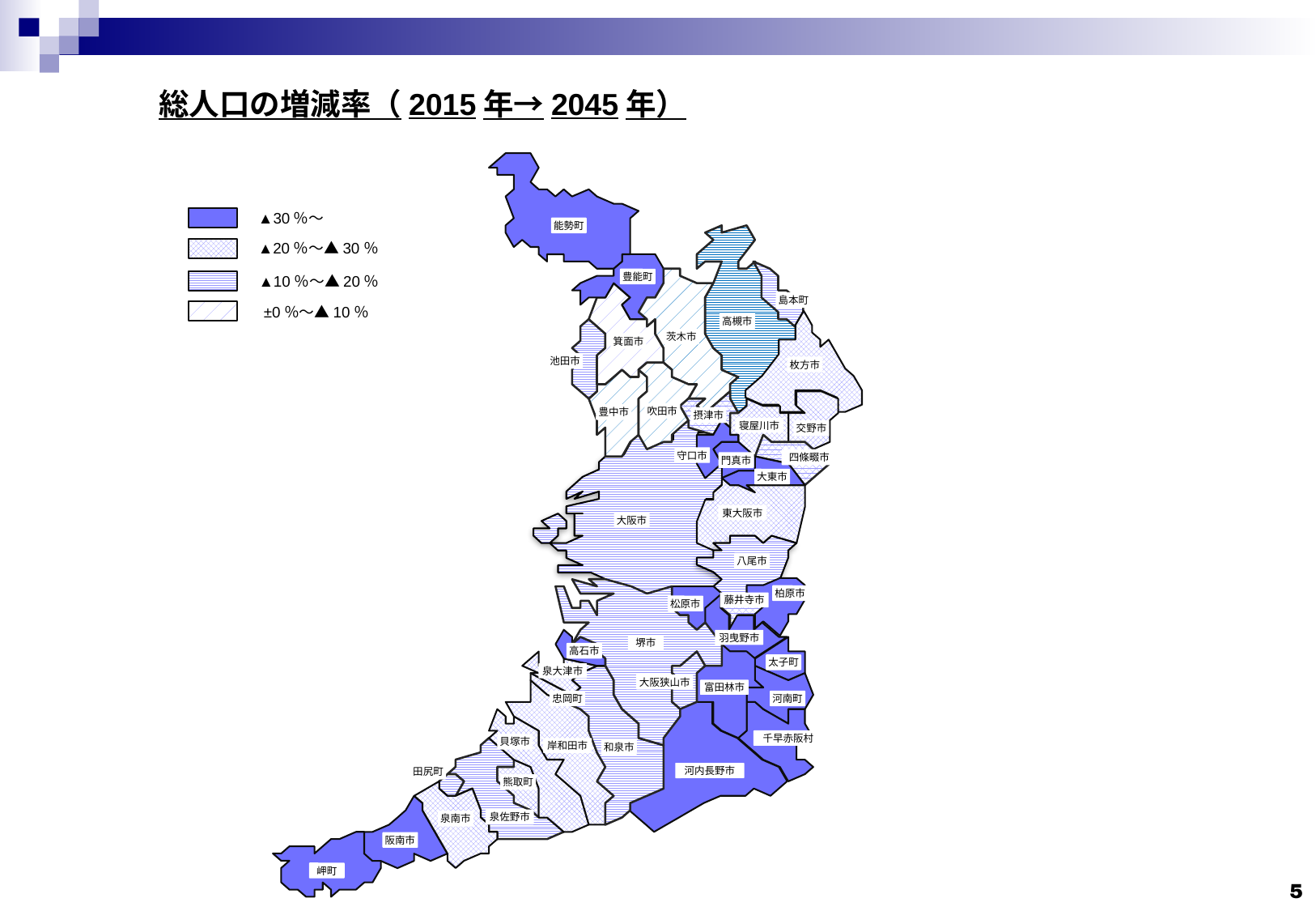

総人口の増減率（2015年→2045年）

▲30％～

能勢町

▲20％～▲30％

豊能町

▲10％～▲20％

島本町

±0％～▲10％

高槻市

茨木市
箕面市
池田市
枚方市

吹田市
豊中市
摂津市
寝屋川市

交野市

守口市
四條畷市
門真市

大東市

東大阪市
大阪市

八尾市

柏原市

藤井寺市

松原市
羽曳野市

堺市

高石市

太子町
泉大津市

大阪狭山市
富田林市

河南町
忠岡町

千早赤阪村
貝塚市
岸和田市

和泉市

河内長野市
田尻町

熊取町

泉佐野市
泉南市

阪南市
5
岬町